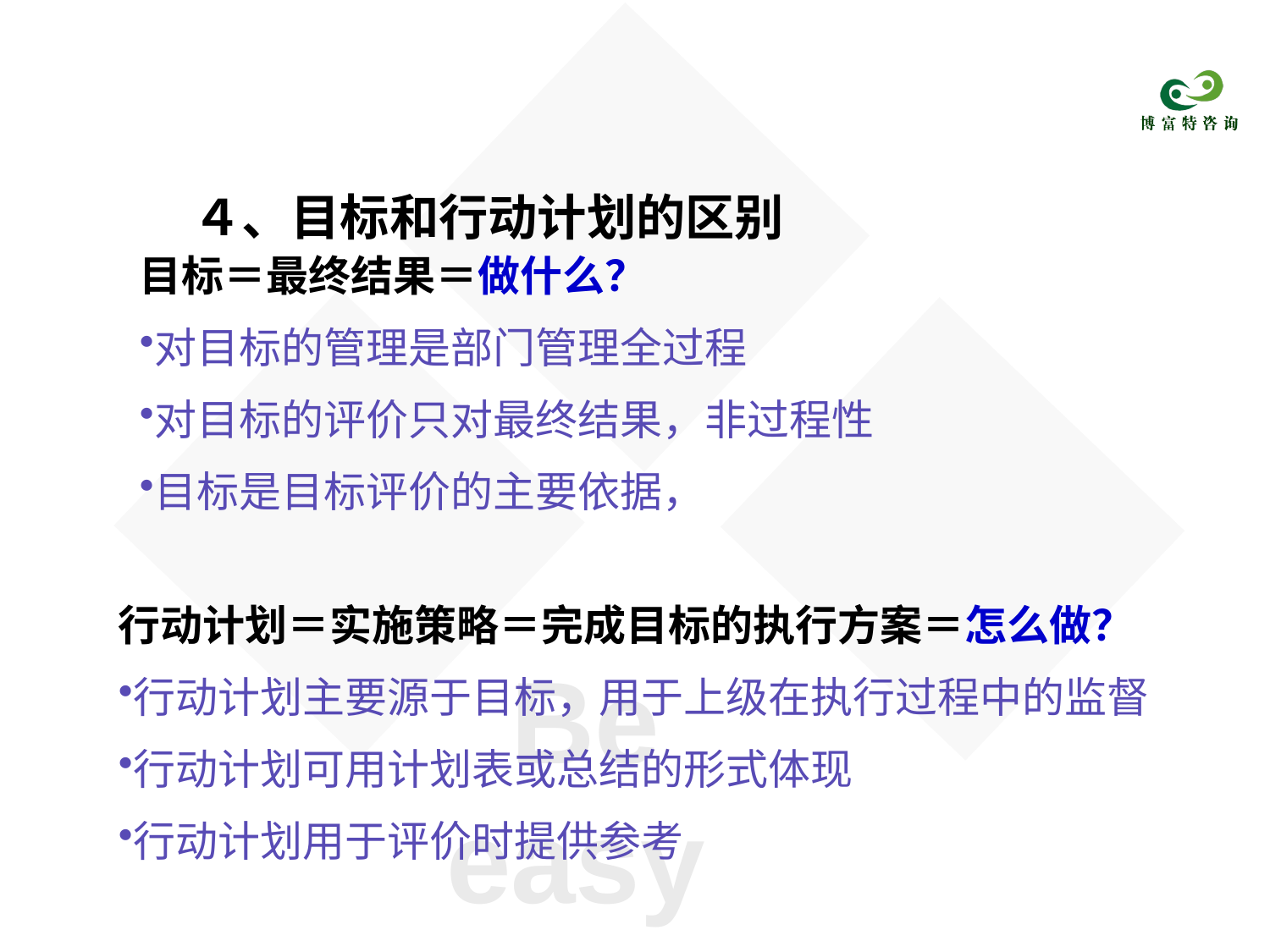

４、目标和行动计划的区别
目标＝最终结果＝做什么？
对目标的管理是部门管理全过程
对目标的评价只对最终结果，非过程性
目标是目标评价的主要依据，

行动计划＝实施策略＝完成目标的执行方案＝怎么做？
行动计划主要源于目标，用于上级在执行过程中的监督
行动计划可用计划表或总结的形式体现
行动计划用于评价时提供参考